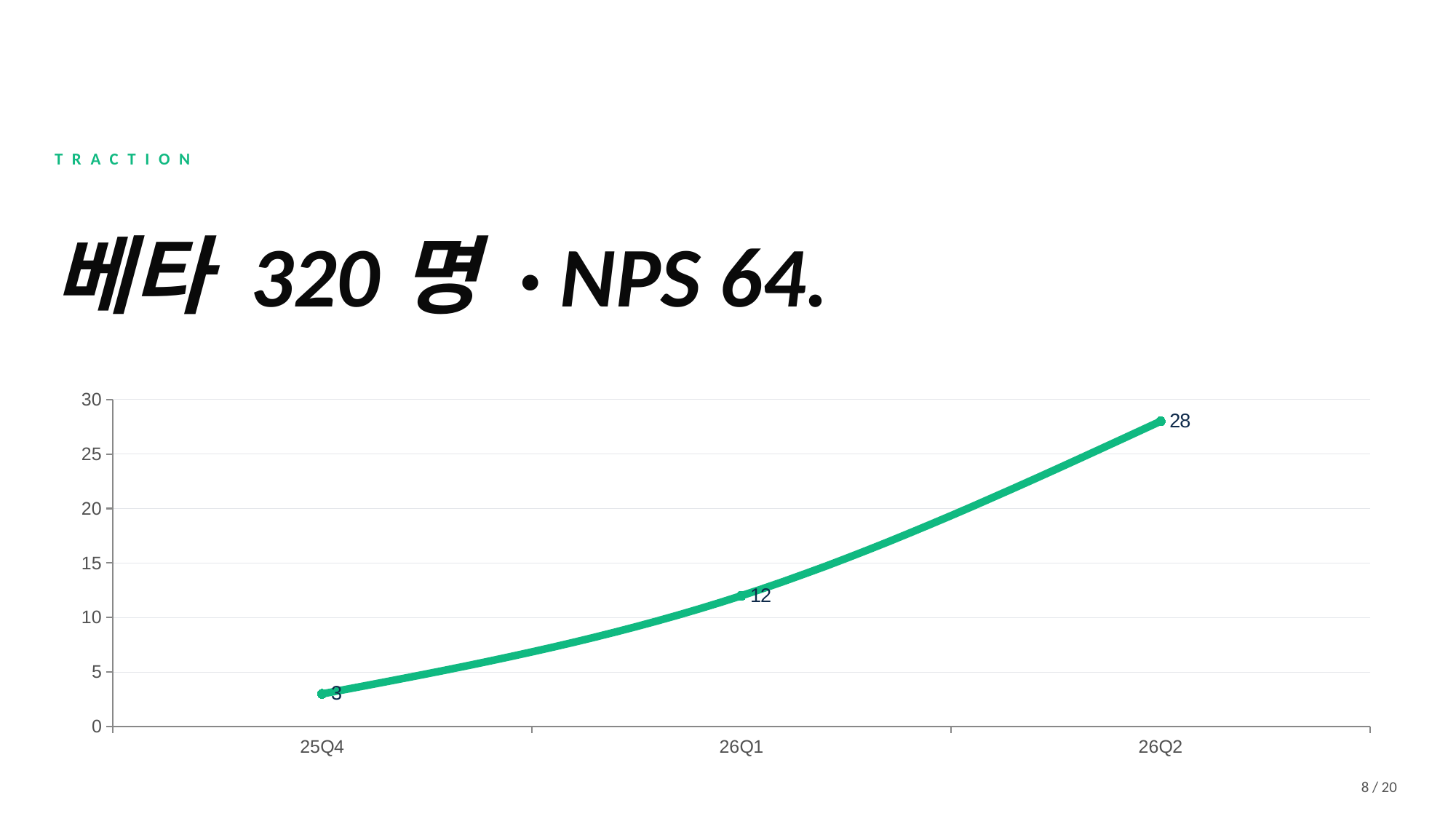

TRACTION
베타 320명 · NPS 64.

### Chart

| Category | MRR |
|---|---|
| 25Q4 | 3.0 |
| 26Q1 | 12.0 |
| 26Q2 | 28.0 |
8 / 20